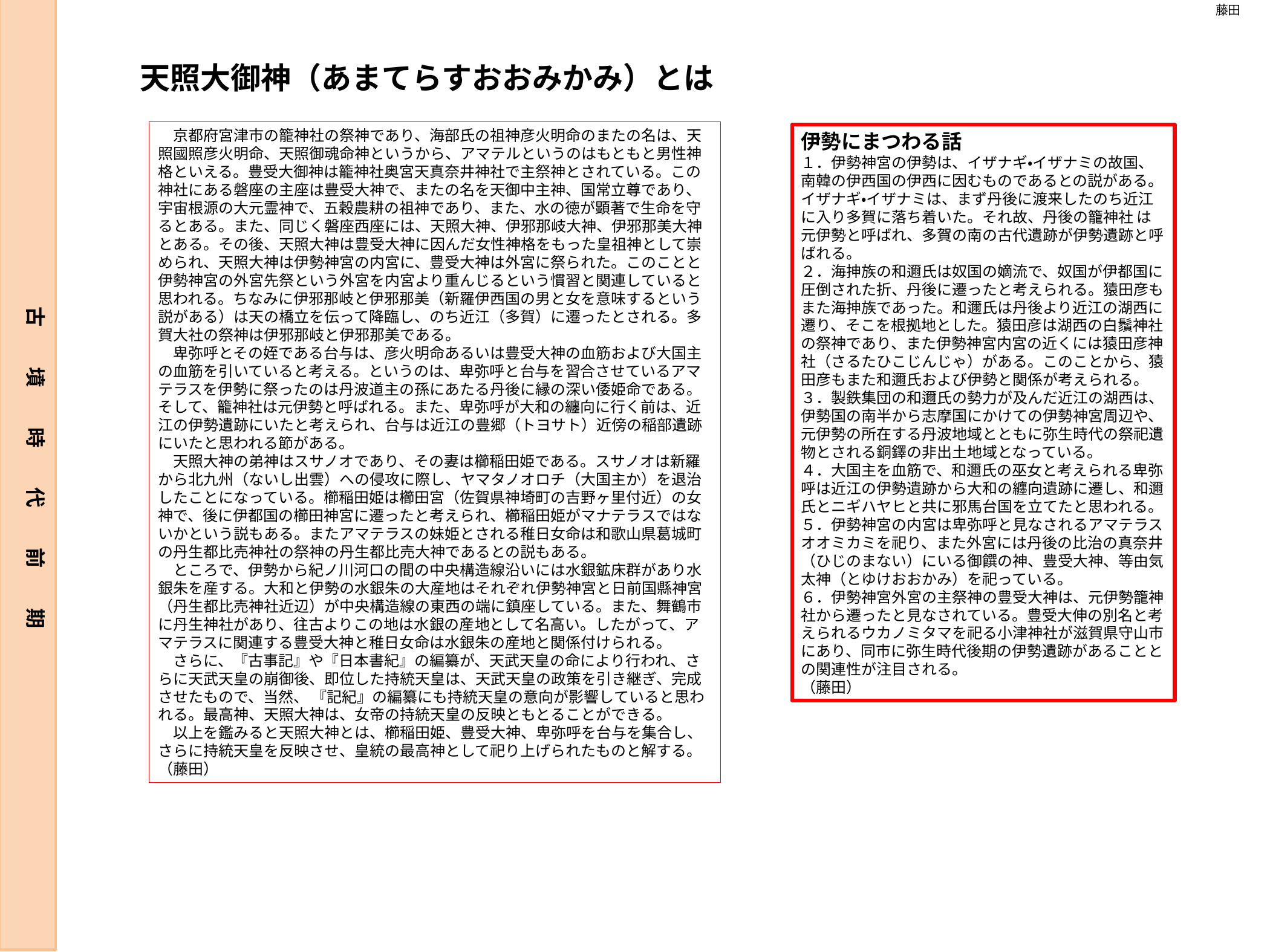

藤田

天照大御神（あまてらすおおみかみ）とは
　京都府宮津市の籠神社の祭神であり、海部氏の祖神彦火明命のまたの名は、天照國照彦火明命、天照御魂命神というから、アマテルというのはもともと男性神格といえる。豊受大御神は籠神社奥宮天真奈井神社で主祭神とされている。この神社にある磐座の主座は豊受大神で、またの名を天御中主神、国常立尊であり、宇宙根源の大元霊神で、五穀農耕の祖神であり、また、水の徳が顕著で生命を守るとある。また、同じく磐座西座には、天照大神、伊邪那岐大神、伊邪那美大神とある。その後、天照大神は豊受大神に因んだ女性神格をもった皇祖神として崇められ、天照大神は伊勢神宮の内宮に、豊受大神は外宮に祭られた。このことと伊勢神宮の外宮先祭という外宮を内宮より重んじるという慣習と関連していると思われる。ちなみに伊邪那岐と伊邪那美（新羅伊西国の男と女を意味するという説がある）は天の橋立を伝って降臨し、のち近江（多賀）に遷ったとされる。多賀大社の祭神は伊邪那岐と伊邪那美である。
　卑弥呼とその姪である台与は、彦火明命あるいは豊受大神の血筋および大国主の血筋を引いていると考える。というのは、卑弥呼と台与を習合させているアマテラスを伊勢に祭ったのは丹波道主の孫にあたる丹後に縁の深い倭姫命である。そして、籠神社は元伊勢と呼ばれる。また、卑弥呼が大和の纏向に行く前は、近江の伊勢遺跡にいたと考えられ、台与は近江の豊郷（トヨサト）近傍の稲部遺跡にいたと思われる節がある。
　天照大神の弟神はスサノオであり、その妻は櫛稲田姫である。スサノオは新羅から北九州（ないし出雲）への侵攻に際し、ヤマタノオロチ（大国主か）を退治したことになっている。櫛稲田姫は櫛田宮（佐賀県神埼町の吉野ヶ里付近）の女神で、後に伊都国の櫛田神宮に遷ったと考えられ、櫛稲田姫がマナテラスではないかという説もある。またアマテラスの妹姫とされる稚日女命は和歌山県葛城町の丹生都比売神社の祭神の丹生都比売大神であるとの説もある。
　ところで、伊勢から紀ノ川河口の間の中央構造線沿いには水銀鉱床群があり水銀朱を産する。大和と伊勢の水銀朱の大産地はそれぞれ伊勢神宮と日前国縣神宮（丹生都比売神社近辺）が中央構造線の東西の端に鎮座している。また、舞鶴市に丹生神社があり、往古よりこの地は水銀の産地として名高い。したがって、アマテラスに関連する豊受大神と稚日女命は水銀朱の産地と関係付けられる。
　さらに、『古事記』や『日本書紀』の編纂が、天武天皇の命により行われ、さらに天武天皇の崩御後、即位した持統天皇は、天武天皇の政策を引き継ぎ、完成させたもので、当然、 『記紀』の編纂にも持統天皇の意向が影響していると思われる。最高神、天照大神は、女帝の持統天皇の反映ともとることができる。
　以上を鑑みると天照大神とは、櫛稲田姫、豊受大神、卑弥呼を台与を集合し、さらに持統天皇を反映させ、皇統の最高神として祀り上げられたものと解する。
（藤田）
伊勢にまつわる話
１．伊勢神宮の伊勢は、イザナギ・イザナミの故国、南韓の伊西国の伊西に因むものであるとの説がある。イザナギ・イザナミは、まず丹後に渡来したのち近江に入り多賀に落ち着いた。それ故、丹後の籠神社 は元伊勢と呼ばれ、多賀の南の古代遺跡が伊勢遺跡と呼ばれる。
２．海抻族の和邇氏は奴国の嫡流で、奴国が伊都国に圧倒された折、丹後に遷ったと考えられる。猿田彦もまた海抻族であった。和邇氏は丹後より近江の湖西に遷り、そこを根拠地とした。猿田彦は湖西の白鬚神社の祭神であり、また伊勢神宮内宮の近くには猿田彦神社（さるたひこじんじゃ）がある。このことから、猿田彦もまた和邇氏および伊勢と関係が考えられる。
３．製鉄集団の和邇氏の勢力が及んだ近江の湖西は、伊勢国の南半から志摩国にかけての伊勢神宮周辺や、元伊勢の所在する丹波地域とともに弥生時代の祭祀遺物とされる銅鐸の非出土地域となっている。
４．大国主を血筋で、和邇氏の巫女と考えられる卑弥呼は近江の伊勢遺跡から大和の纏向遺跡に遷し、和邇氏とニギハヤヒと共に邪馬台国を立てたと思われる。
５．伊勢神宮の内宮は卑弥呼と見なされるアマテラスオオミカミを祀り、また外宮には丹後の比治の真奈井（ひじのまない）にいる御饌の神、豊受大神、等由気太神（とゆけおおかみ）を祀っている。
６．伊勢神宮外宮の主祭神の豊受大神は、元伊勢籠神社から遷ったと見なされている。豊受大伸の別名と考えられるウカノミタマを祀る小津神社が滋賀県守山市にあり、同市に弥生時代後期の伊勢遺跡があることとの関連性が注目される。
（藤田）
古　　墳　　時　　代　　前　　期